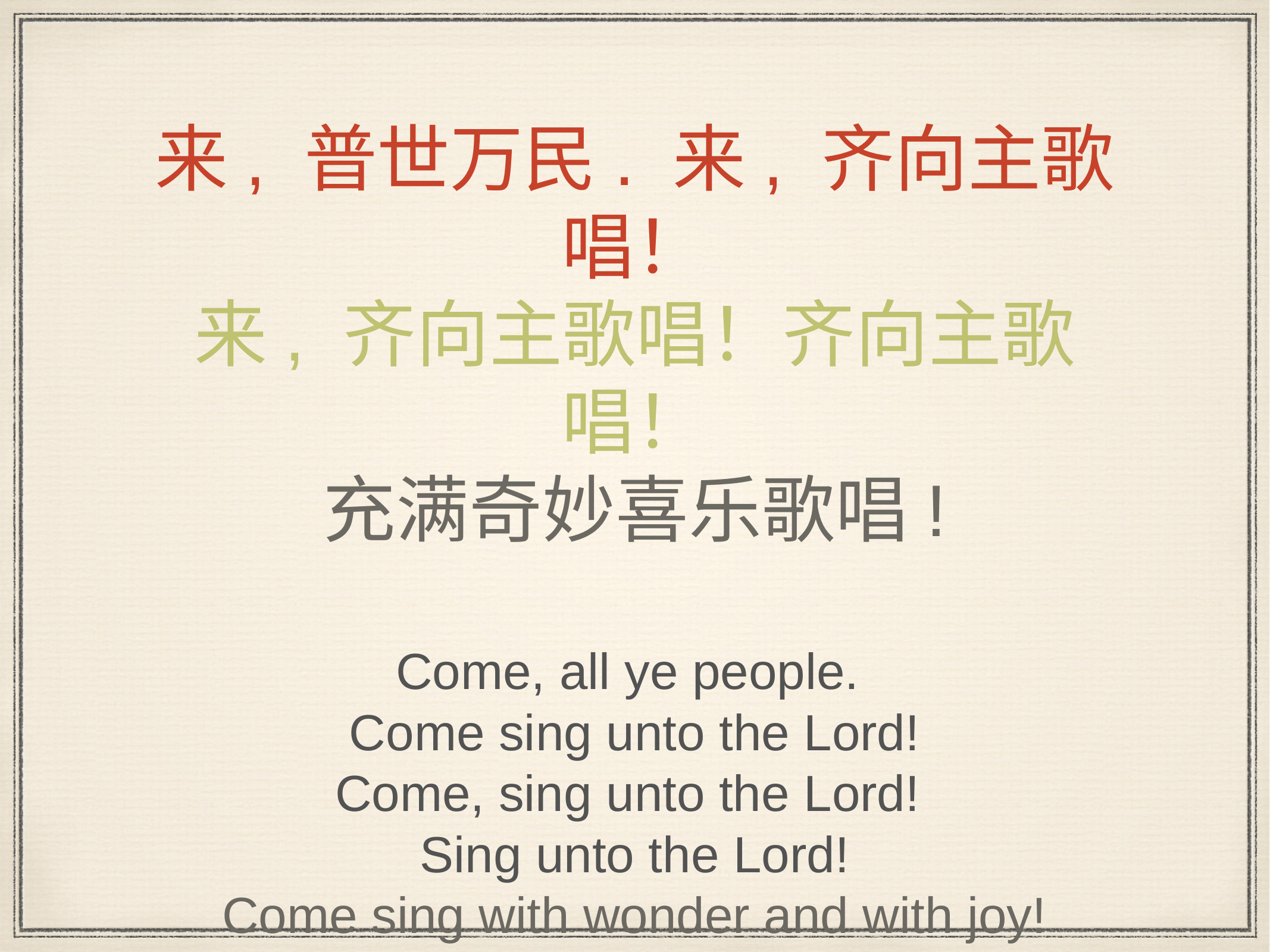

# 来, 普世万民. 来, 齐向主歌唱！
来, 齐向主歌唱！齐向主歌唱！
充满奇妙喜乐歌唱!

Come, all ye people.
Come sing unto the Lord!
Come, sing unto the Lord!
Sing unto the Lord!
Come sing with wonder and with joy!